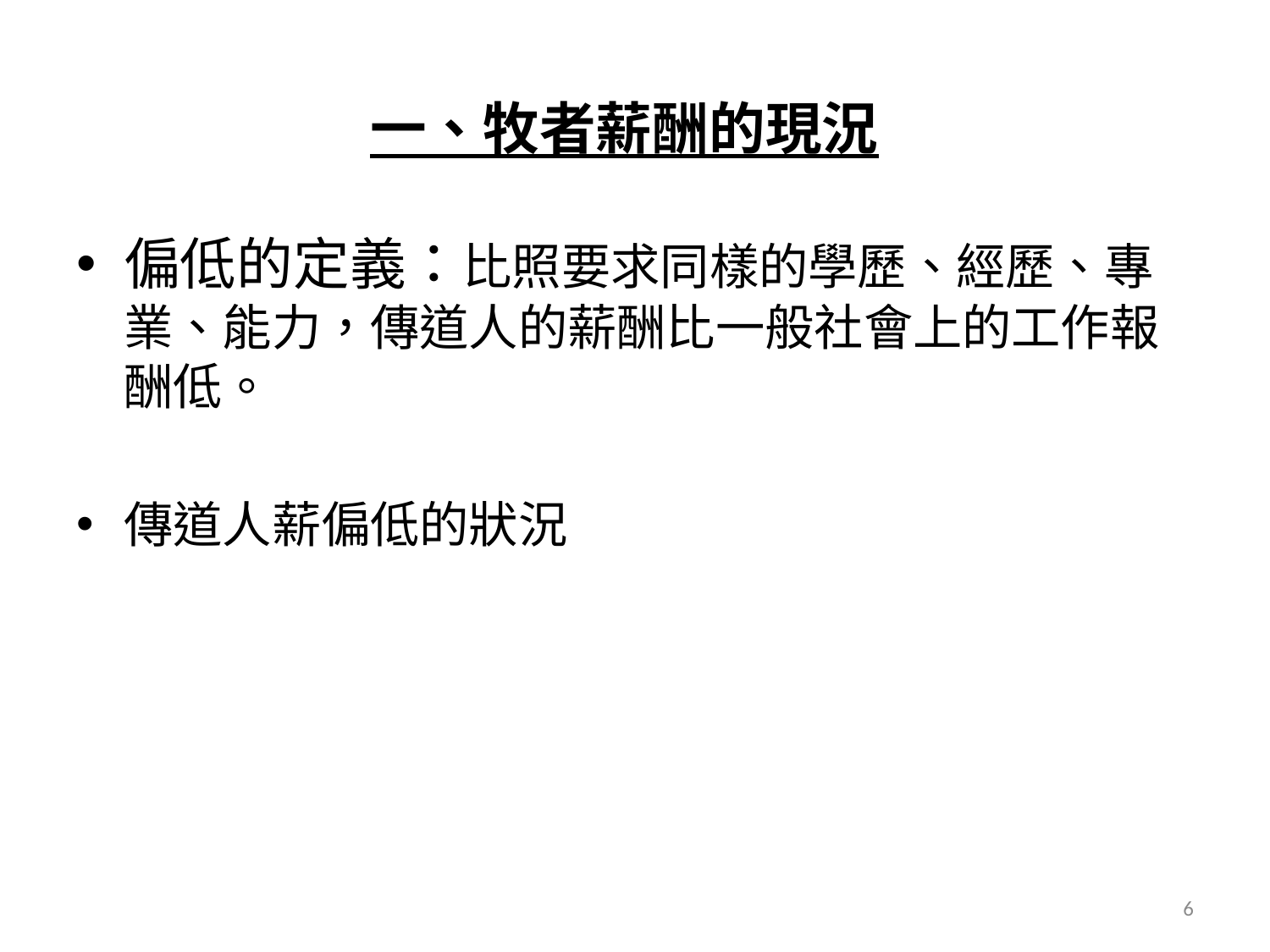

# 一、牧者薪酬的現況
偏低的定義：比照要求同樣的學歷、經歷、專業、能力，傳道人的薪酬比一般社會上的工作報酬低。

傳道人薪偏低的狀況

6